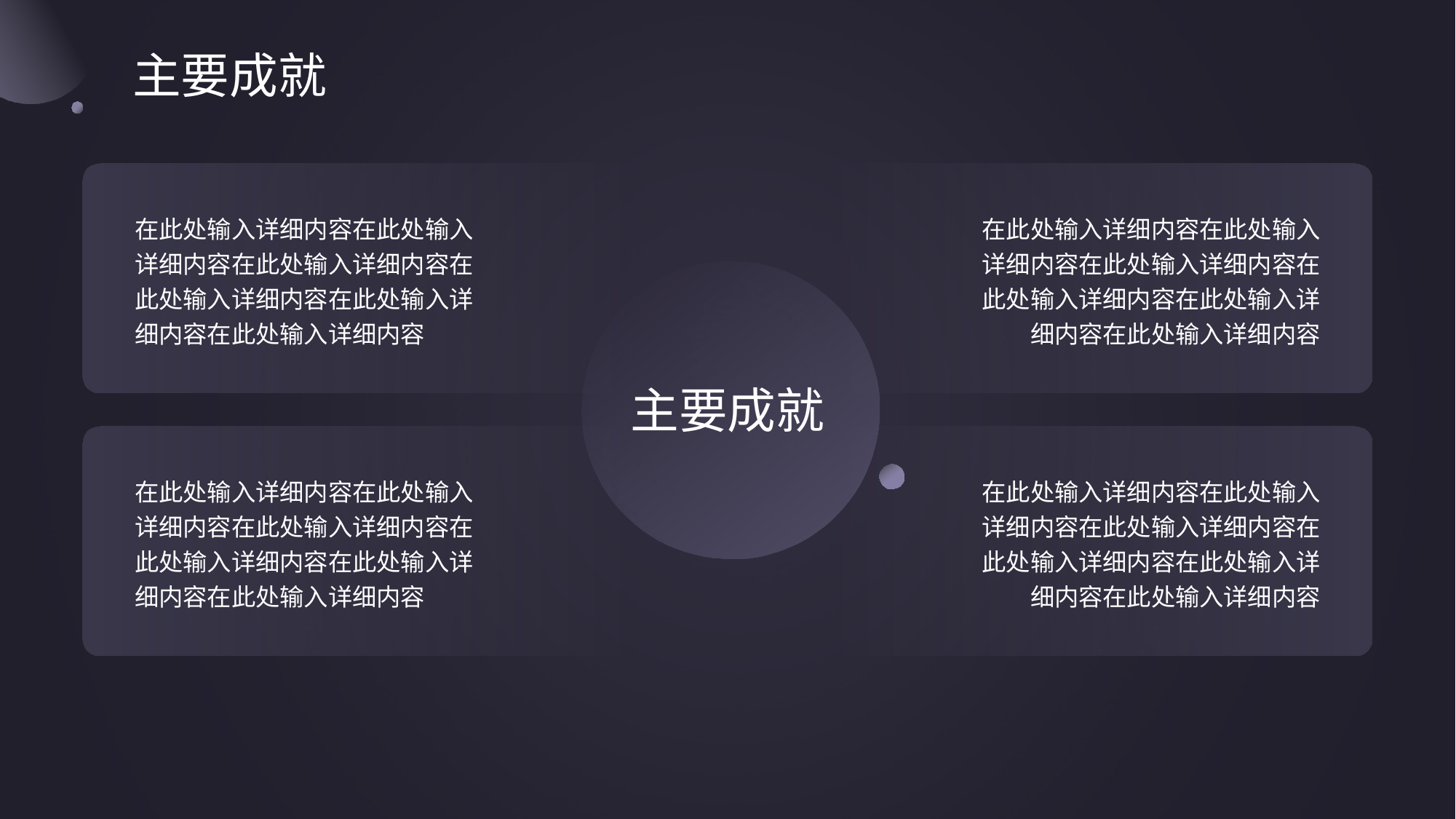

# 主要成就

01
02
在此处输入详细内容在此处输入详细内容在此处输入详细内容在此处输入详细内容在此处输入详细内容在此处输入详细内容
在此处输入详细内容在此处输入详细内容在此处输入详细内容在此处输入详细内容在此处输入详细内容在此处输入详细内容

主要成就

在此处输入详细内容在此处输入详细内容在此处输入详细内容在此处输入详细内容在此处输入详细内容在此处输入详细内容
在此处输入详细内容在此处输入详细内容在此处输入详细内容在此处输入详细内容在此处输入详细内容在此处输入详细内容
04
03